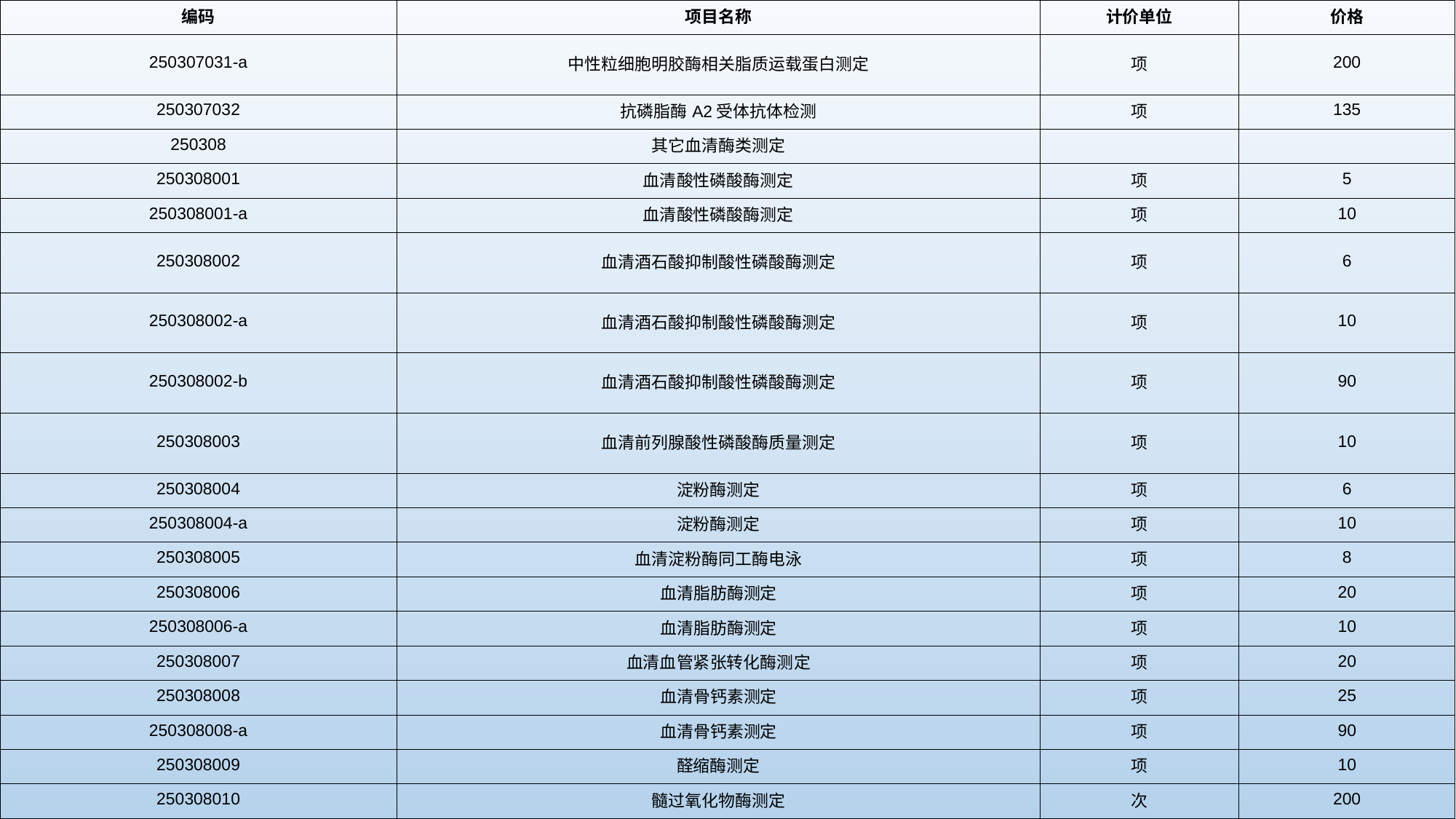

| 编码 | 项目名称 | 计价单位 | 价格 |
| --- | --- | --- | --- |
| 250307031-a | 中性粒细胞明胶酶相关脂质运载蛋白测定 | 项 | 200 |
| 250307032 | 抗磷脂酶A2受体抗体检测 | 项 | 135 |
| 250308 | 其它血清酶类测定 |  |  |
| 250308001 | 血清酸性磷酸酶测定 | 项 | 5 |
| 250308001-a | 血清酸性磷酸酶测定 | 项 | 10 |
| 250308002 | 血清酒石酸抑制酸性磷酸酶测定 | 项 | 6 |
| 250308002-a | 血清酒石酸抑制酸性磷酸酶测定 | 项 | 10 |
| 250308002-b | 血清酒石酸抑制酸性磷酸酶测定 | 项 | 90 |
| 250308003 | 血清前列腺酸性磷酸酶质量测定 | 项 | 10 |
| 250308004 | 淀粉酶测定 | 项 | 6 |
| 250308004-a | 淀粉酶测定 | 项 | 10 |
| 250308005 | 血清淀粉酶同工酶电泳 | 项 | 8 |
| 250308006 | 血清脂肪酶测定 | 项 | 20 |
| 250308006-a | 血清脂肪酶测定 | 项 | 10 |
| 250308007 | 血清血管紧张转化酶测定 | 项 | 20 |
| 250308008 | 血清骨钙素测定 | 项 | 25 |
| 250308008-a | 血清骨钙素测定 | 项 | 90 |
| 250308009 | 醛缩酶测定 | 项 | 10 |
| 250308010 | 髓过氧化物酶测定 | 次 | 200 |